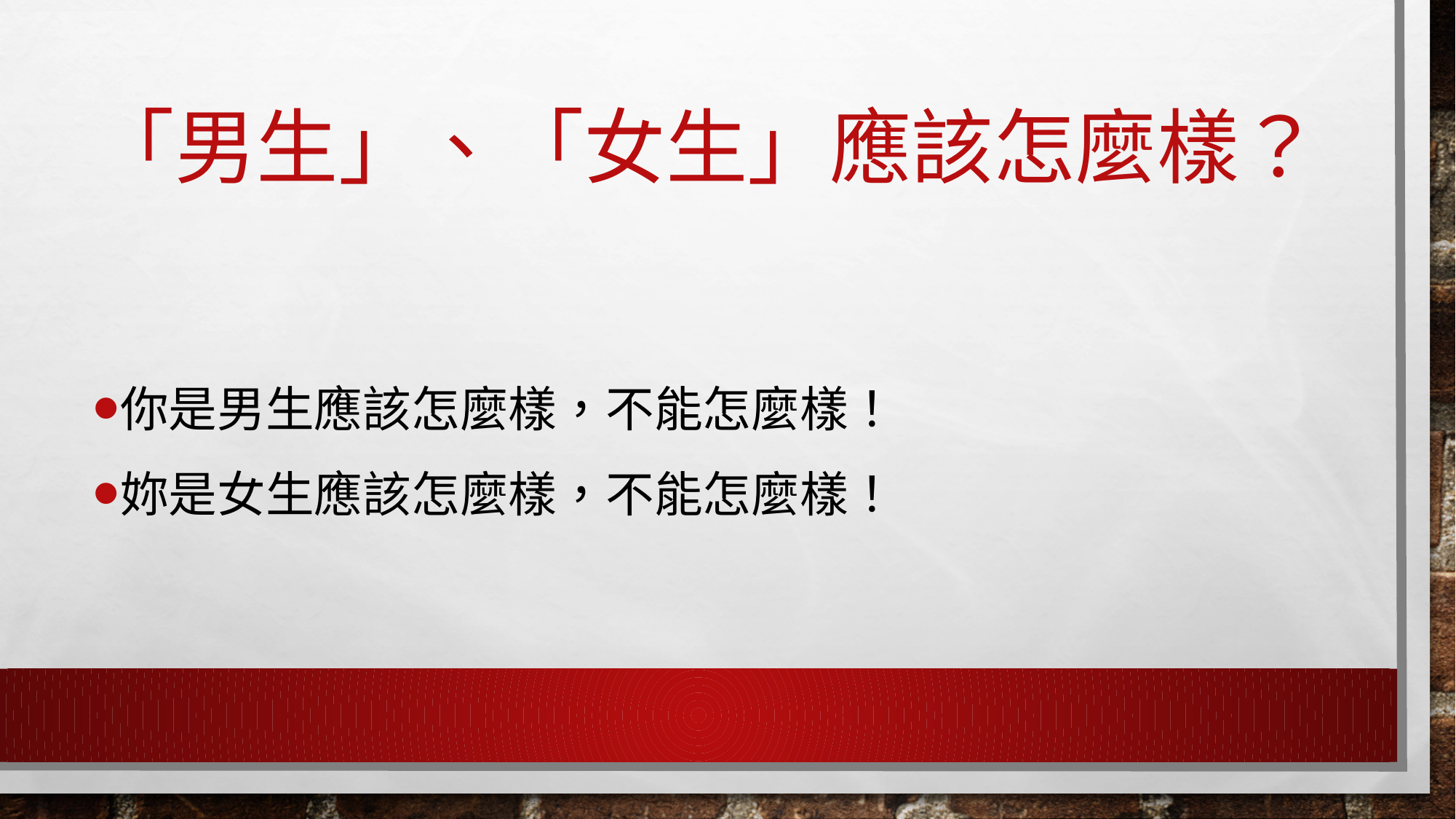

# 「男生」、「女生」應該怎麼樣？
你是男生應該怎麼樣，不能怎麼樣！
妳是女生應該怎麼樣，不能怎麼樣！